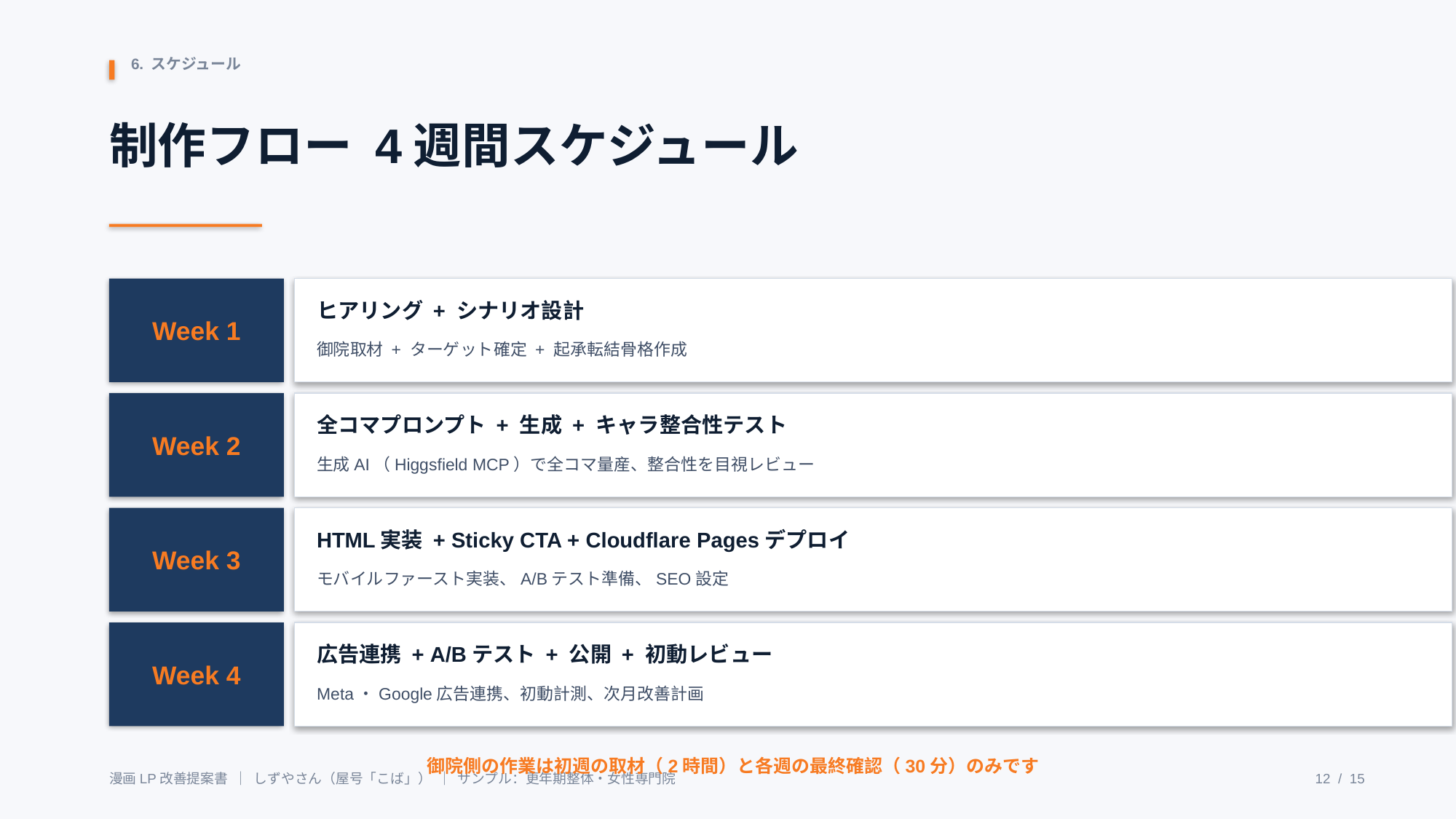

6. スケジュール

制作フロー 4週間スケジュール

Week 1

ヒアリング + シナリオ設計
御院取材 + ターゲット確定 + 起承転結骨格作成

Week 2

全コマプロンプト + 生成 + キャラ整合性テスト
生成AI（Higgsfield MCP）で全コマ量産、整合性を目視レビュー

Week 3

HTML実装 + Sticky CTA + Cloudflare Pagesデプロイ
モバイルファースト実装、A/Bテスト準備、SEO設定

Week 4

広告連携 + A/Bテスト + 公開 + 初動レビュー
Meta・Google広告連携、初動計測、次月改善計画
御院側の作業は初週の取材（2時間）と各週の最終確認（30分）のみです
漫画LP改善提案書  ｜  しずやさん（屋号「こば」）  ｜  サンプル：更年期整体・女性専門院
12  /  15